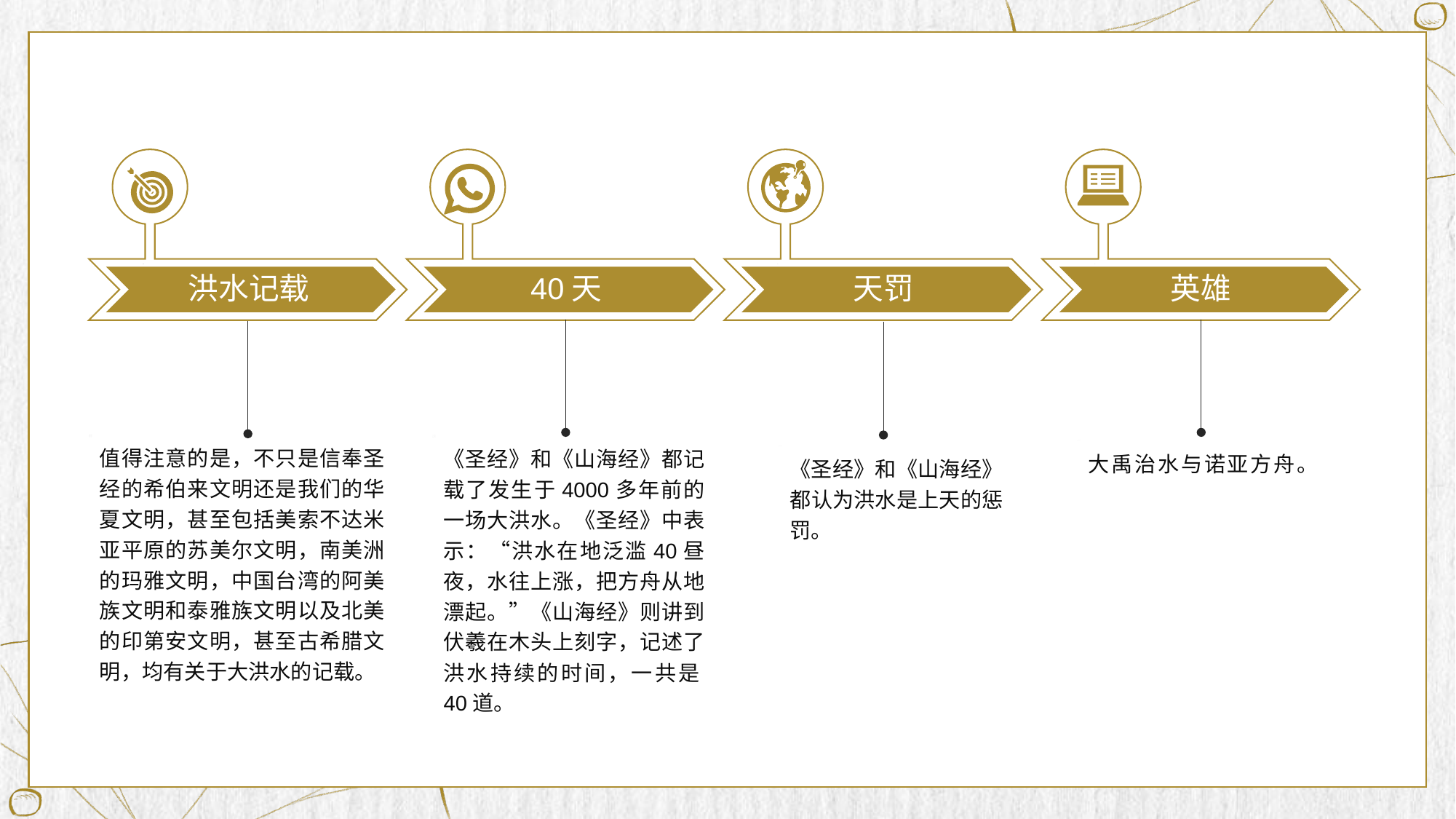

洪水记载
40天
天罚
英雄

值得注意的是，不只是信奉圣经的希伯来文明还是我们的华夏文明，甚至包括美索不达米亚平原的苏美尔文明，南美洲的玛雅文明，中国台湾的阿美族文明和泰雅族文明以及北美的印第安文明，甚至古希腊文明，均有关于大洪水的记载。
《圣经》和《山海经》都记载了发生于4000多年前的一场大洪水。《圣经》中表示：“洪水在地泛滥40昼夜，水往上涨，把方舟从地漂起。”《山海经》则讲到伏羲在木头上刻字，记述了洪水持续的时间，一共是40道。
大禹治水与诺亚方舟。
《圣经》和《山海经》都认为洪水是上天的惩罚。